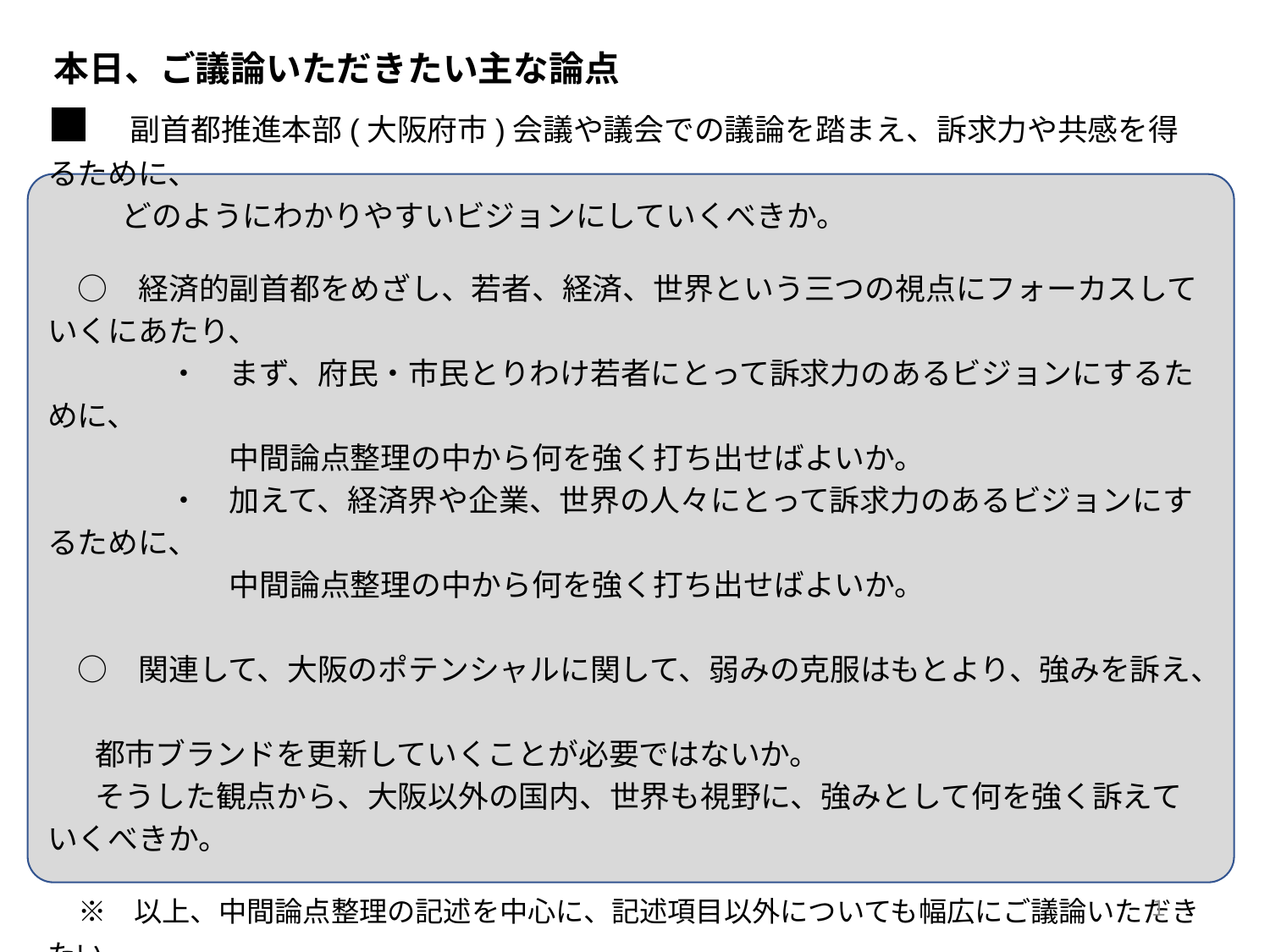

本日、ご議論いただきたい主な論点

■　副首都推進本部(大阪府市)会議や議会での議論を踏まえ、訴求力や共感を得るために、
　  　どのようにわかりやすいビジョンにしていくべきか。
　○　経済的副首都をめざし、若者、経済、世界という三つの視点にフォーカスしていくにあたり、
　　　　・　まず、府民・市民とりわけ若者にとって訴求力のあるビジョンにするために、
　　　　　　中間論点整理の中から何を強く打ち出せばよいか。
　　　　・　加えて、経済界や企業、世界の人々にとって訴求力のあるビジョンにするために、
　　　　　　中間論点整理の中から何を強く打ち出せばよいか。
　○　関連して、大阪のポテンシャルに関して、弱みの克服はもとより、強みを訴え、
       都市ブランドを更新していくことが必要ではないか。
       そうした観点から、大阪以外の国内、世界も視野に、強みとして何を強く訴えていくべきか。
　※　以上、中間論点整理の記述を中心に、記述項目以外についても幅広にご議論いただきたい。
１